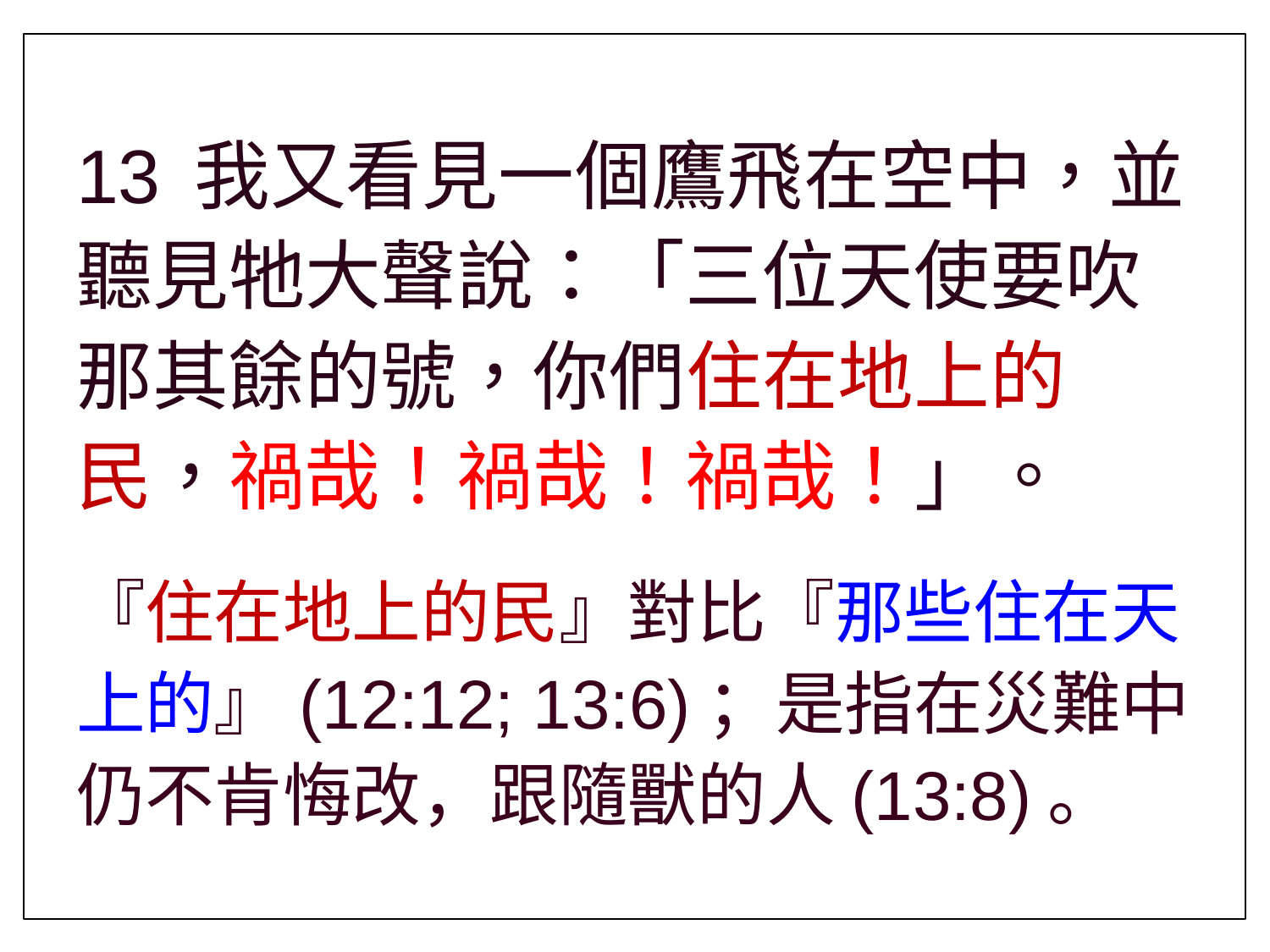

13 我又看見一個鷹飛在空中，並聽見牠大聲說：「三位天使要吹那其餘的號，你們住在地上的民，禍哉！禍哉！禍哉！」。
『住在地上的民』對比『那些住在天上的』(12:12; 13:6)；是指在災難中仍不肯悔改，跟隨獸的人(13:8)。